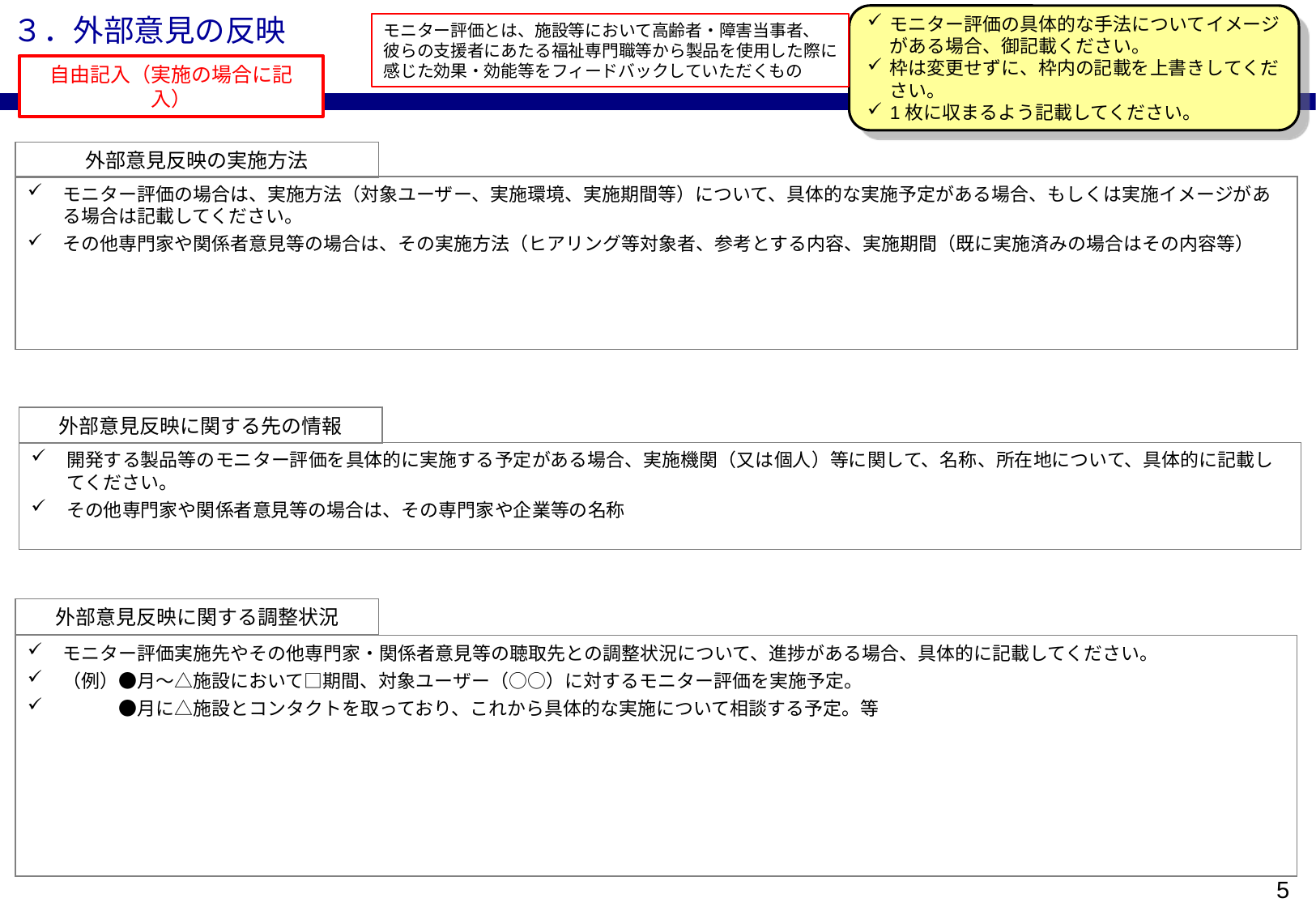

モニター評価の具体的な手法についてイメージがある場合、御記載ください。
枠は変更せずに、枠内の記載を上書きしてください。
1枚に収まるよう記載してください。
３．外部意見の反映
モニター評価とは、施設等において高齢者・障害当事者、
彼らの支援者にあたる福祉専門職等から製品を使用した際に
感じた効果・効能等をフィードバックしていただくもの
自由記入（実施の場合に記入）
外部意見反映の実施方法
モニター評価の場合は、実施方法（対象ユーザー、実施環境、実施期間等）について、具体的な実施予定がある場合、もしくは実施イメージがある場合は記載してください。
その他専門家や関係者意見等の場合は、その実施方法（ヒアリング等対象者、参考とする内容、実施期間（既に実施済みの場合はその内容等）
外部意見反映に関する先の情報
開発する製品等のモニター評価を具体的に実施する予定がある場合、実施機関（又は個人）等に関して、名称、所在地について、具体的に記載してください。
その他専門家や関係者意見等の場合は、その専門家や企業等の名称
外部意見反映に関する調整状況
モニター評価実施先やその他専門家・関係者意見等の聴取先との調整状況について、進捗がある場合、具体的に記載してください。
（例）●月～△施設において□期間、対象ユーザー（○○）に対するモニター評価を実施予定。
　　　●月に△施設とコンタクトを取っており、これから具体的な実施について相談する予定。等